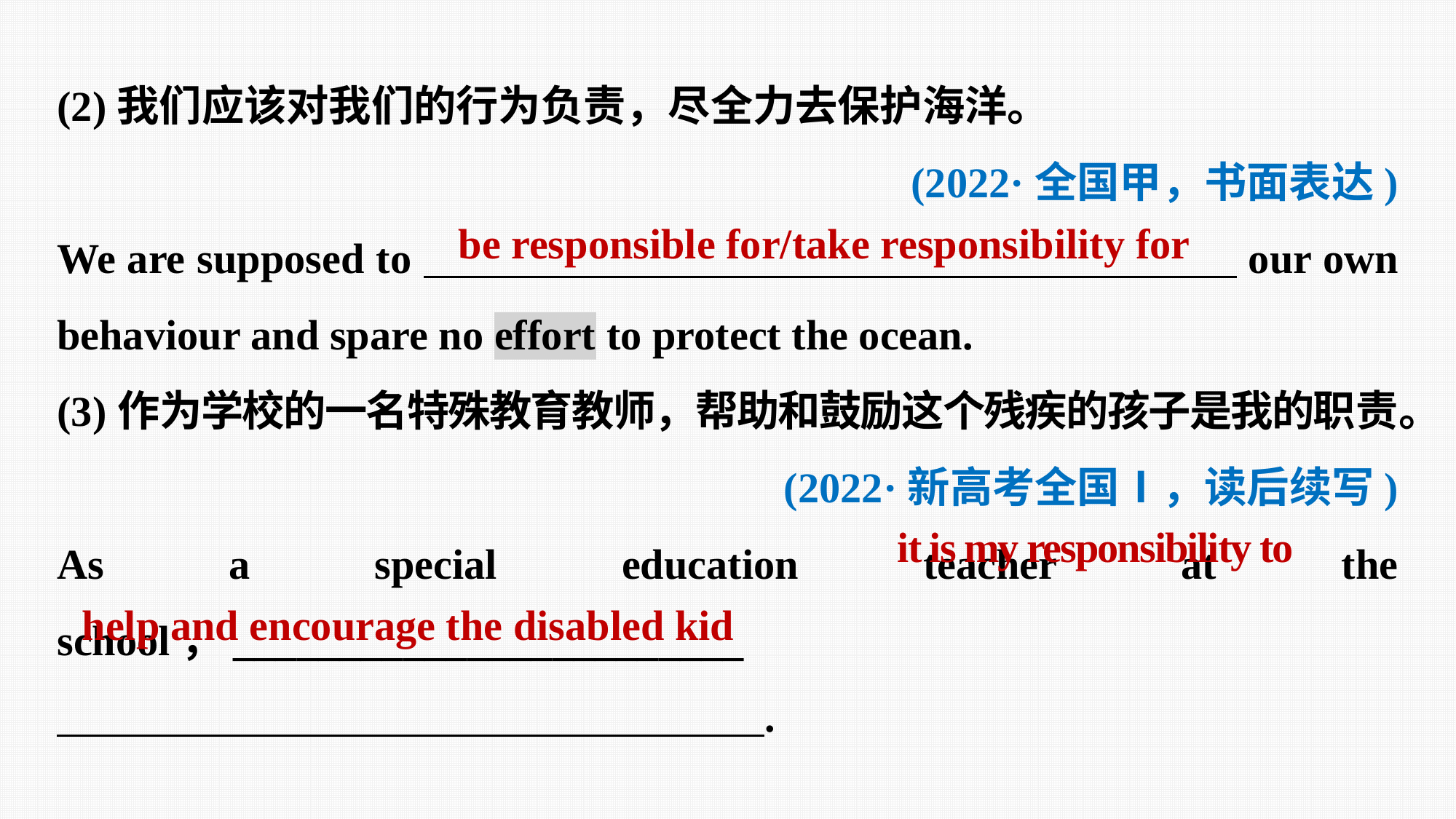

(2)我们应该对我们的行为负责，尽全力去保护海洋。
(2022·全国甲，书面表达)
We are supposed to                                                                        our own behaviour and spare no effort to protect the ocean.
(3)作为学校的一名特殊教育教师，帮助和鼓励这个残疾的孩子是我的职责。
(2022·新高考全国Ⅰ，读后续写)
As a special education teacher at the school，________________________
                                                                   .
be responsible for/take responsibility for
it is my responsibility to
help and encourage the disabled kid